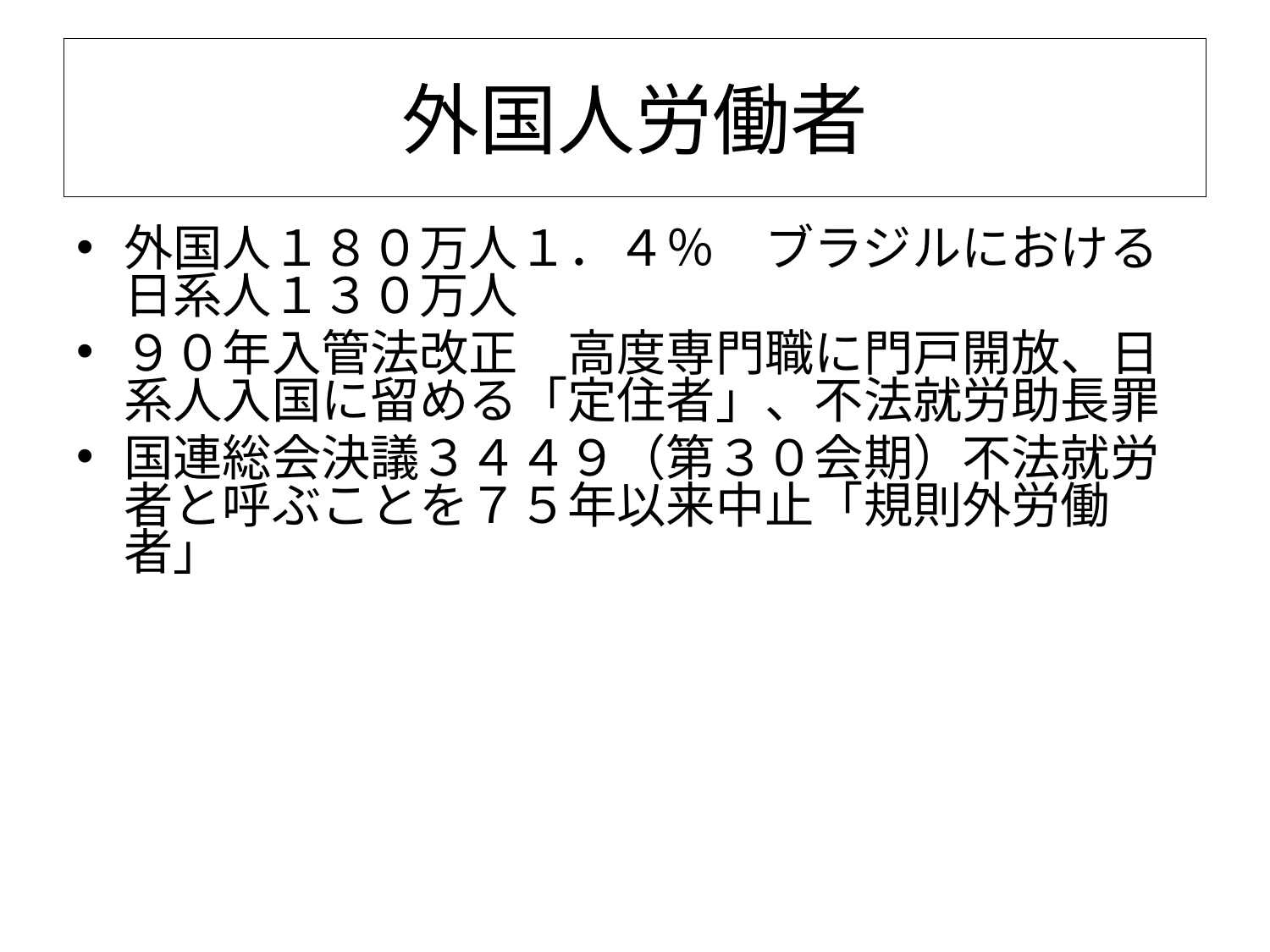

# 外国人労働者
外国人１８０万人１．４％　ブラジルにおける日系人１３０万人
９０年入管法改正　高度専門職に門戸開放、日系人入国に留める「定住者」、不法就労助長罪
国連総会決議３４４９（第３０会期）不法就労者と呼ぶことを７５年以来中止「規則外労働者」